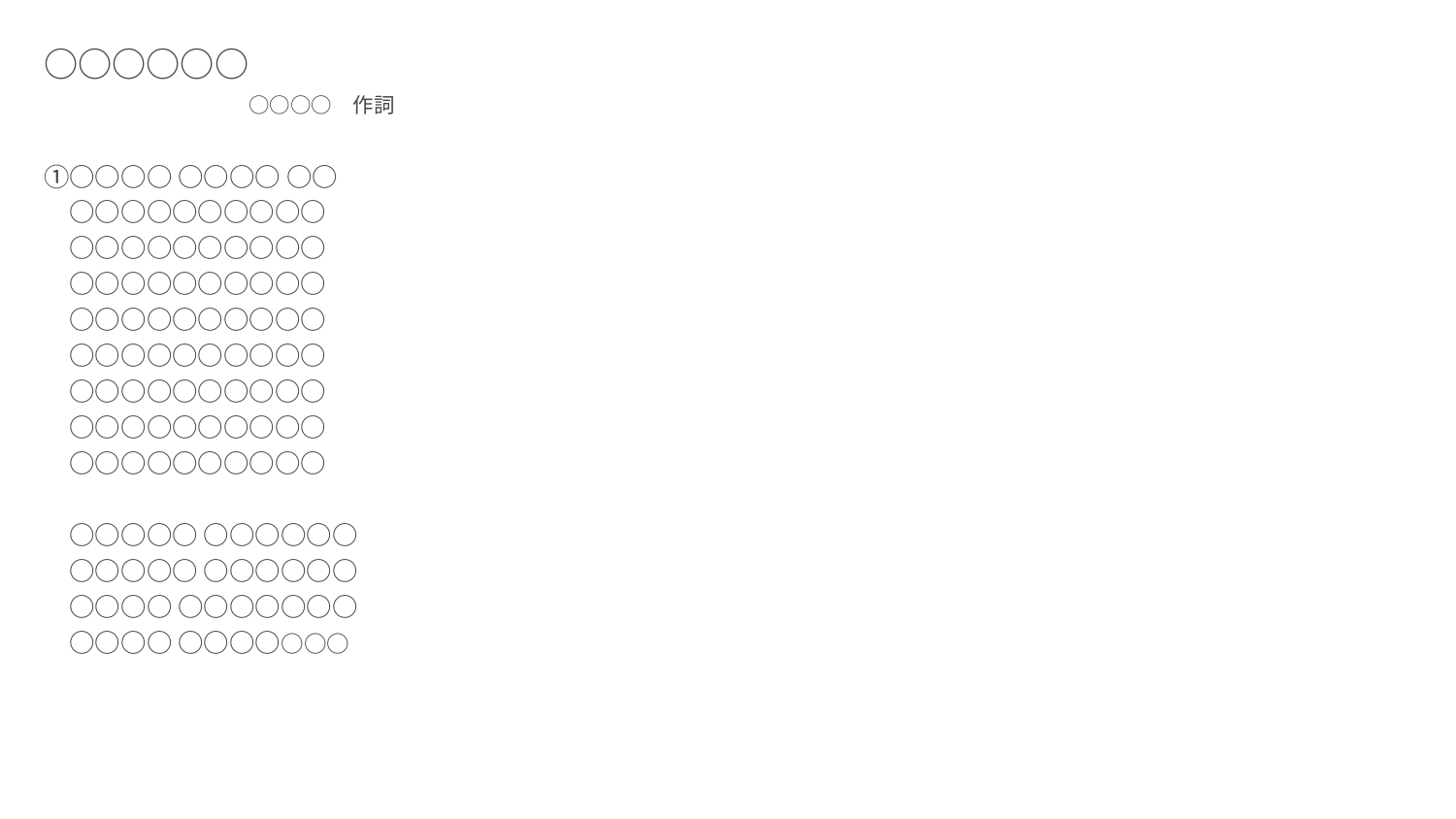

○○○○○○
　　　　　　○○○○　作詞
①○○○○ ○○○○ ○○
　○○○○○○○○○○
　○○○○○○○○○○
　○○○○○○○○○○
　○○○○○○○○○○
　○○○○○○○○○○
　○○○○○○○○○○
　○○○○○○○○○○
　○○○○○○○○○○
　
　○○○○○ ○○○○○○
　○○○○○ ○○○○○○
　○○○○ ○○○○○○○
　○○○○ ○○○○○○○